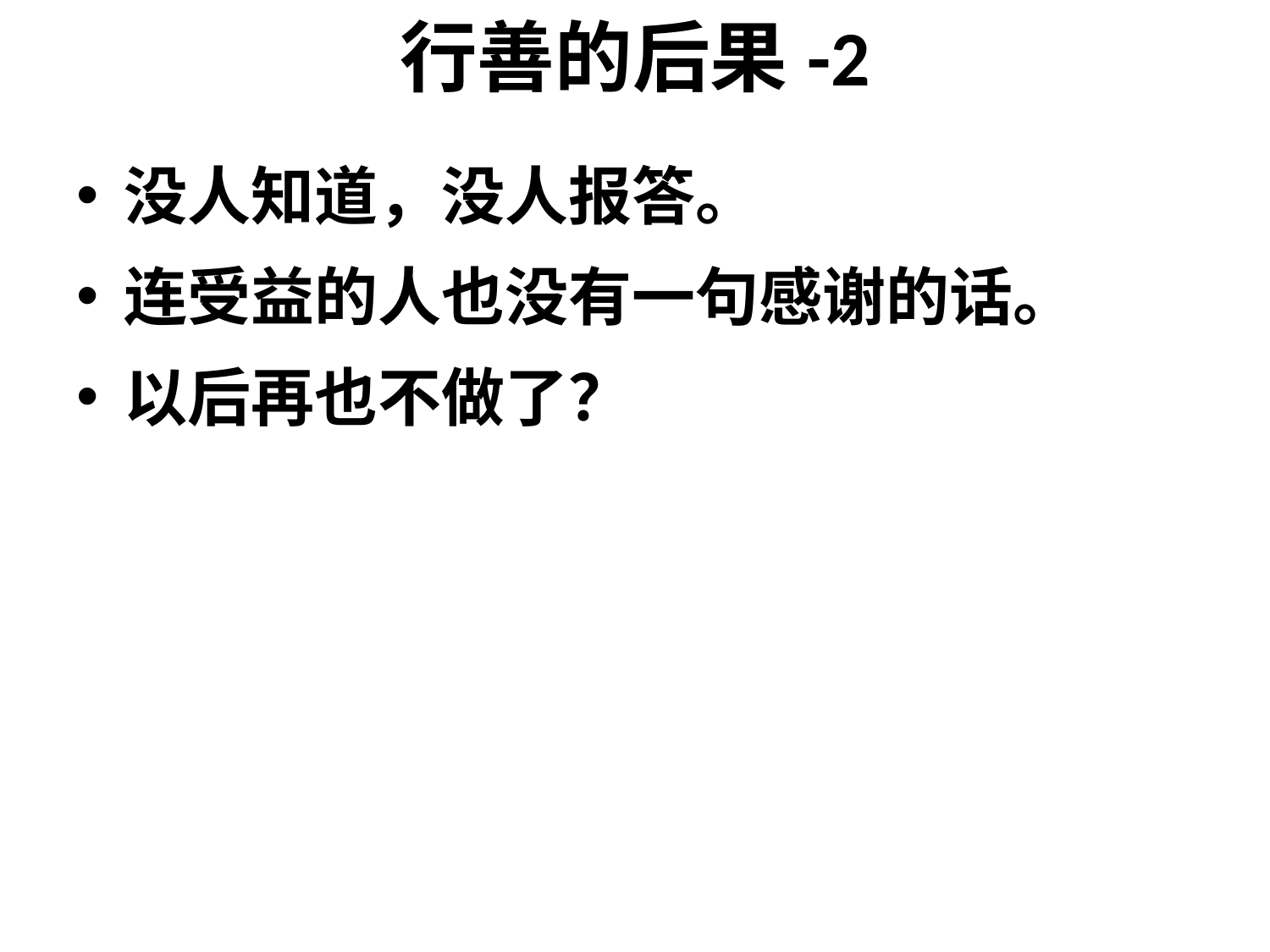

# 行善的后果-2
没人知道，没人报答。
连受益的人也没有一句感谢的话。
以后再也不做了？